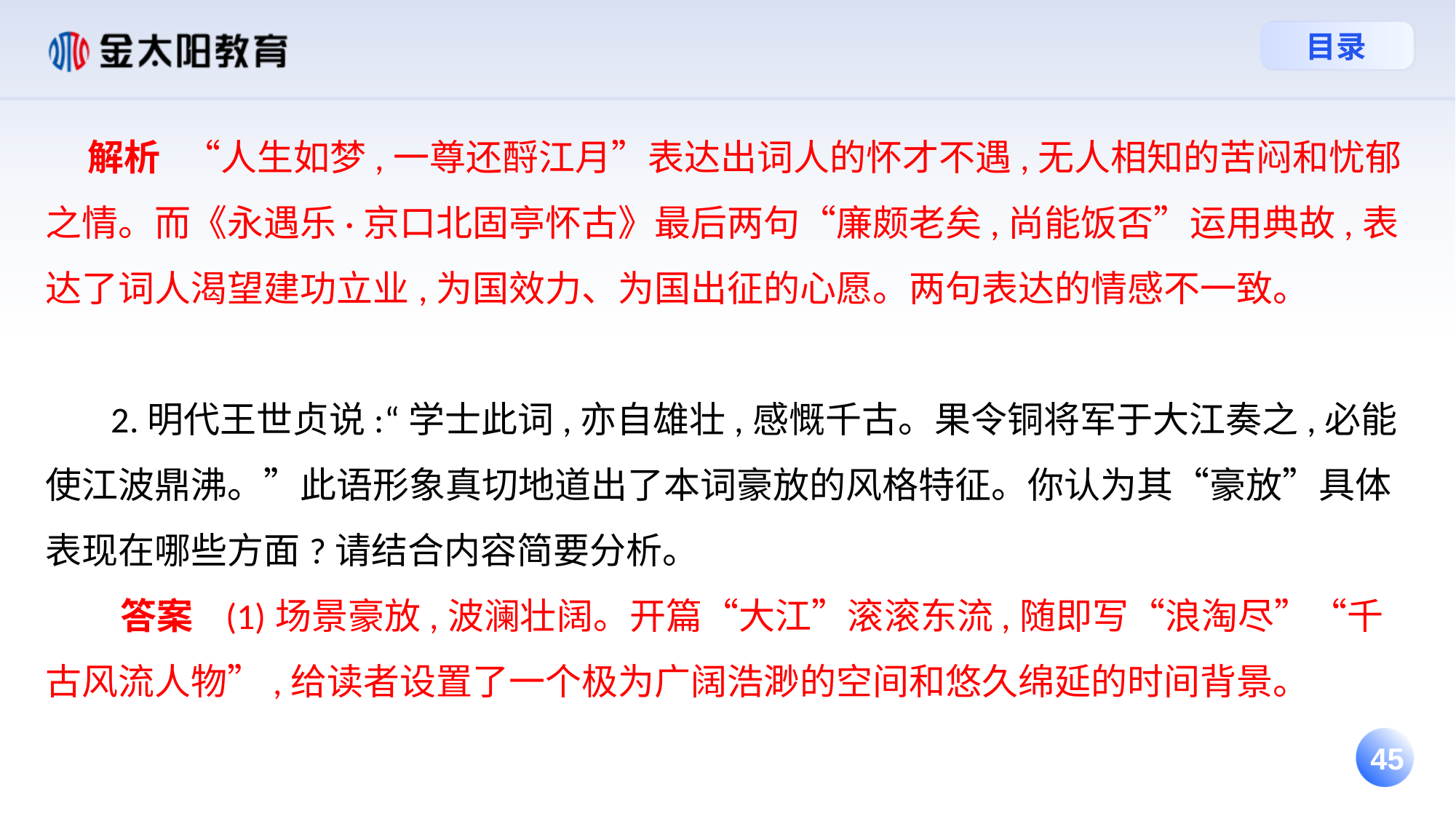

解析   “人生如梦,一尊还酹江月”表达出词人的怀才不遇,无人相知的苦闷和忧郁之情。而《永遇乐·京口北固亭怀古》最后两句“廉颇老矣,尚能饭否”运用典故,表达了词人渴望建功立业,为国效力、为国出征的心愿。两句表达的情感不一致。

        2.明代王世贞说:“学士此词,亦自雄壮,感慨千古。果令铜将军于大江奏之,必能使江波鼎沸。”此语形象真切地道出了本词豪放的风格特征。你认为其“豪放”具体表现在哪些方面?请结合内容简要分析。
        答案   (1)场景豪放,波澜壮阔。开篇“大江”滚滚东流,随即写“浪淘尽”“千古风流人物”,给读者设置了一个极为广阔浩渺的空间和悠久绵延的时间背景。